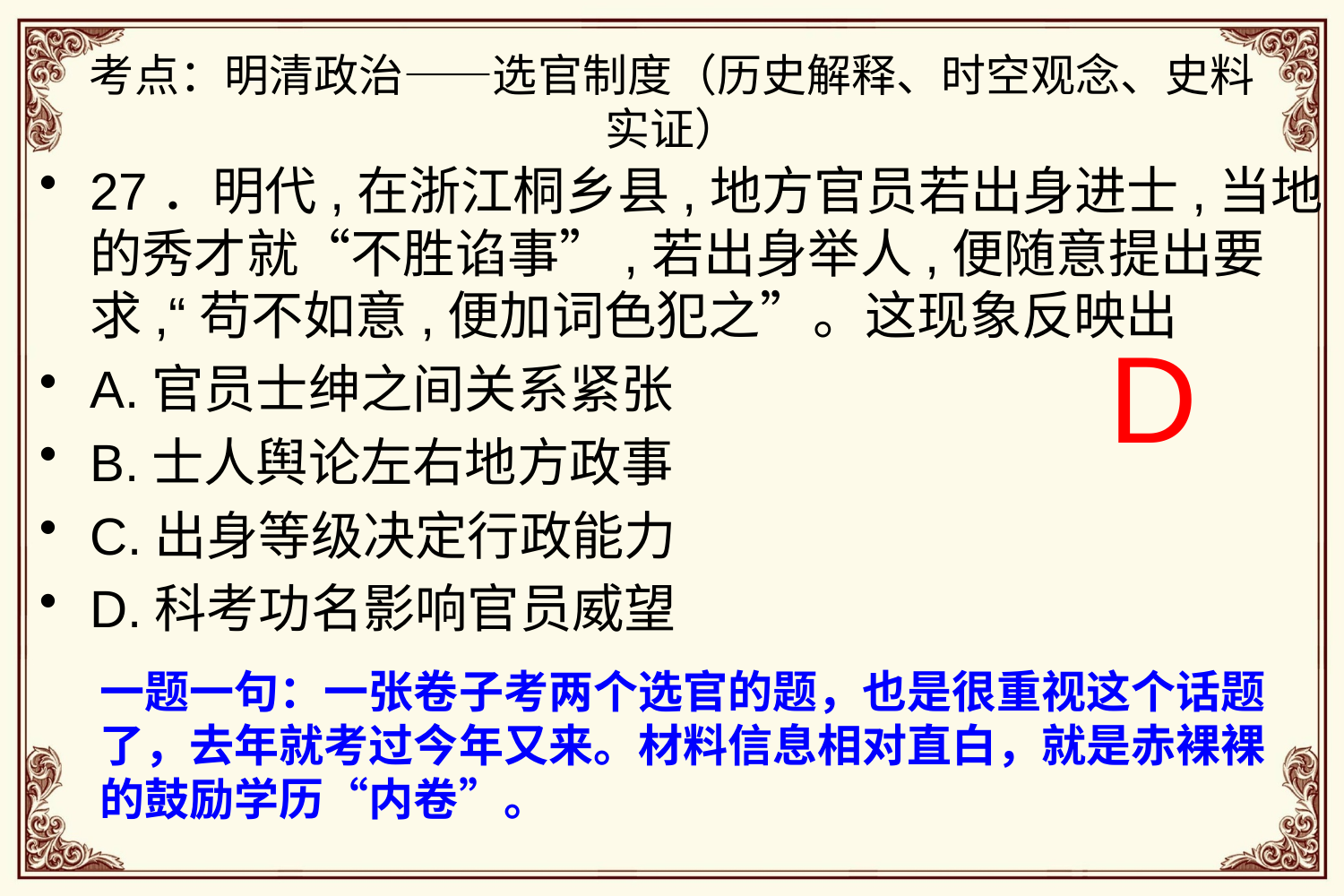

# 考点：明清政治——选官制度（历史解释、时空观念、史料实证）
27．明代,在浙江桐乡县,地方官员若出身进士,当地的秀才就“不胜谄事”,若出身举人,便随意提出要求,“苟不如意,便加词色犯之”。这现象反映出
A.官员士绅之间关系紧张
B.士人舆论左右地方政事
C.出身等级决定行政能力
D.科考功名影响官员威望

D
一题一句：一张卷子考两个选官的题，也是很重视这个话题了，去年就考过今年又来。材料信息相对直白，就是赤裸裸的鼓励学历“内卷”。